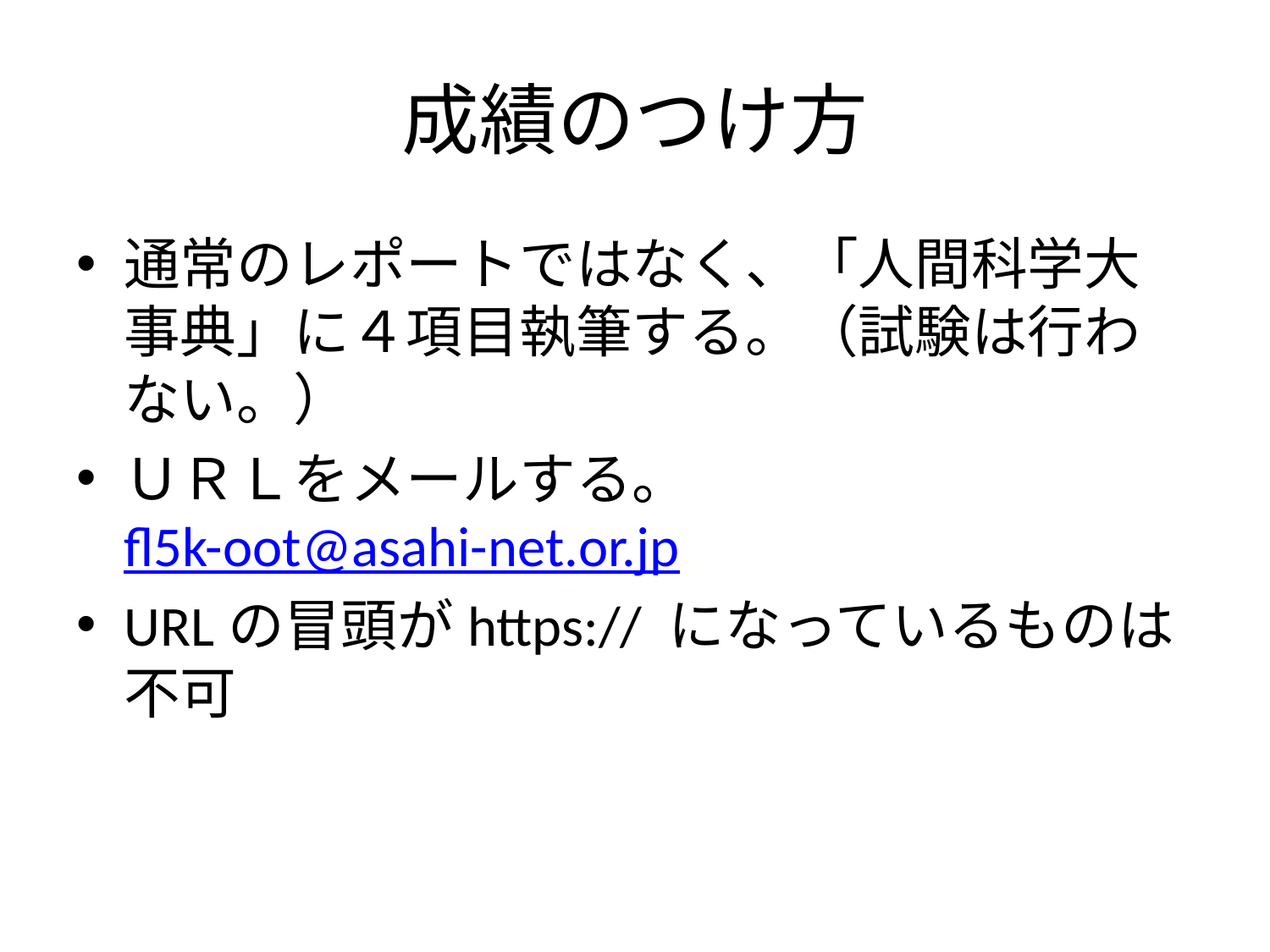

# 成績のつけ方
通常のレポートではなく、「人間科学大事典」に４項目執筆する。（試験は行わない。）
ＵＲＬをメールする。fl5k-oot@asahi-net.or.jp
URLの冒頭がhttps:// になっているものは不可